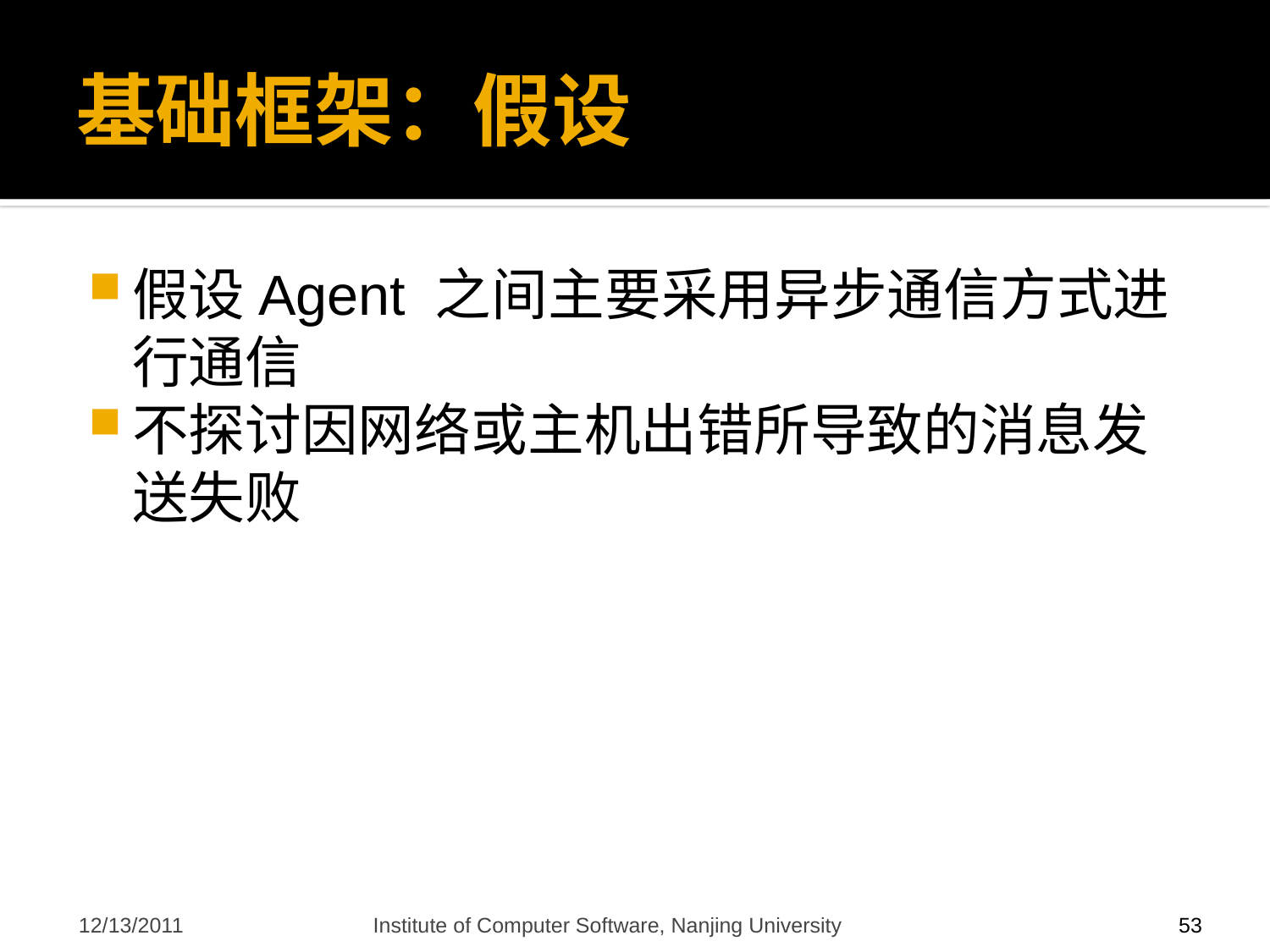

# 基础框架：假设
假设Agent 之间主要采用异步通信方式进行通信
不探讨因网络或主机出错所导致的消息发送失败
53
12/13/2011
Institute of Computer Software, Nanjing University
53